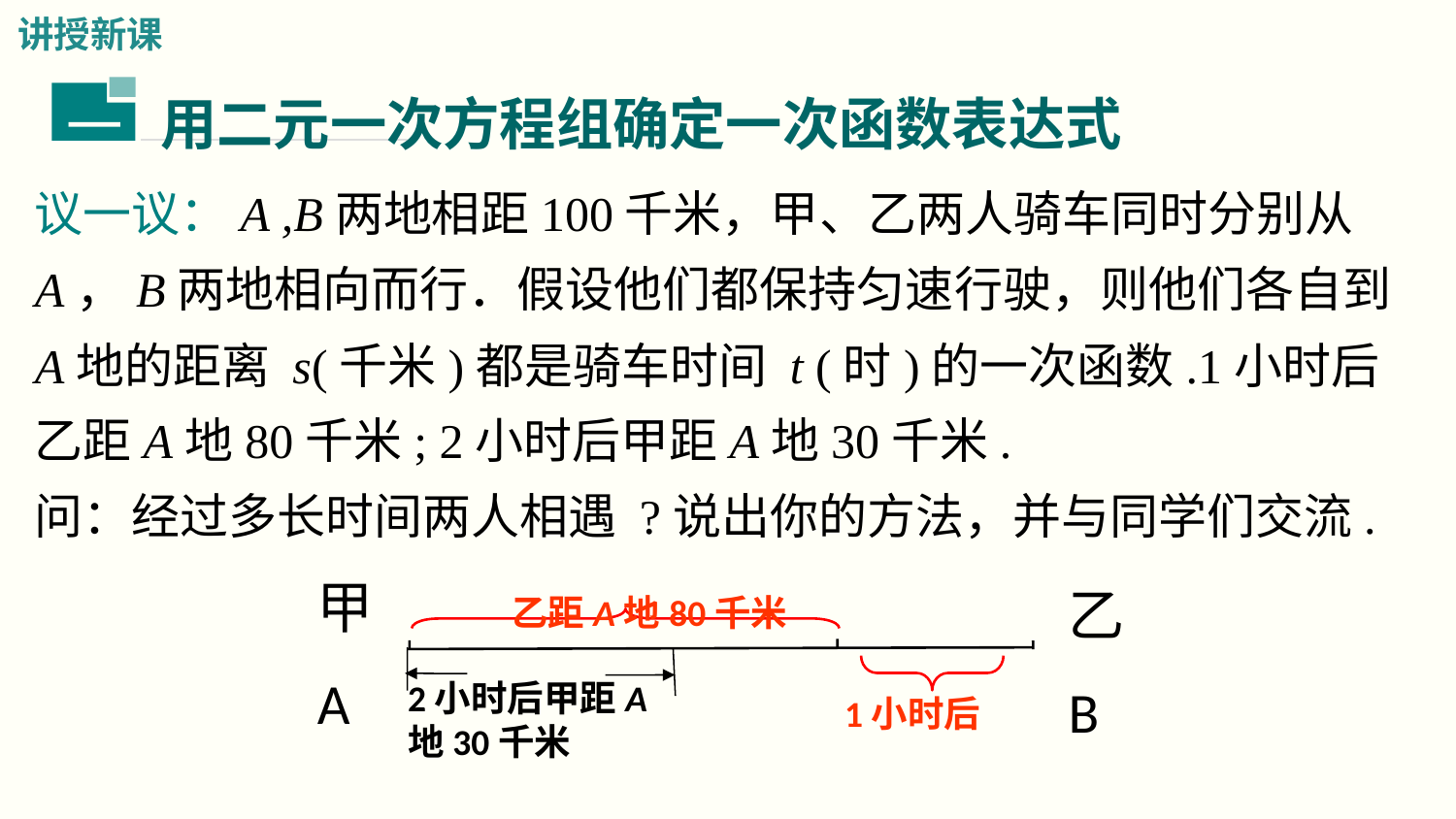

讲授新课

用二元一次方程组确定一次函数表达式
一

议一议：A ,B两地相距100千米，甲、乙两人骑车同时分别从A，B两地相向而行．假设他们都保持匀速行驶，则他们各自到A地的距离 s(千米)都是骑车时间 t (时)的一次函数.1小时后乙距A地80千米; 2小时后甲距A地30千米.
问：经过多长时间两人相遇 ?说出你的方法，并与同学们交流.
甲
A
乙
B
乙距A地80千米

2小时后甲距A地30千米
1小时后